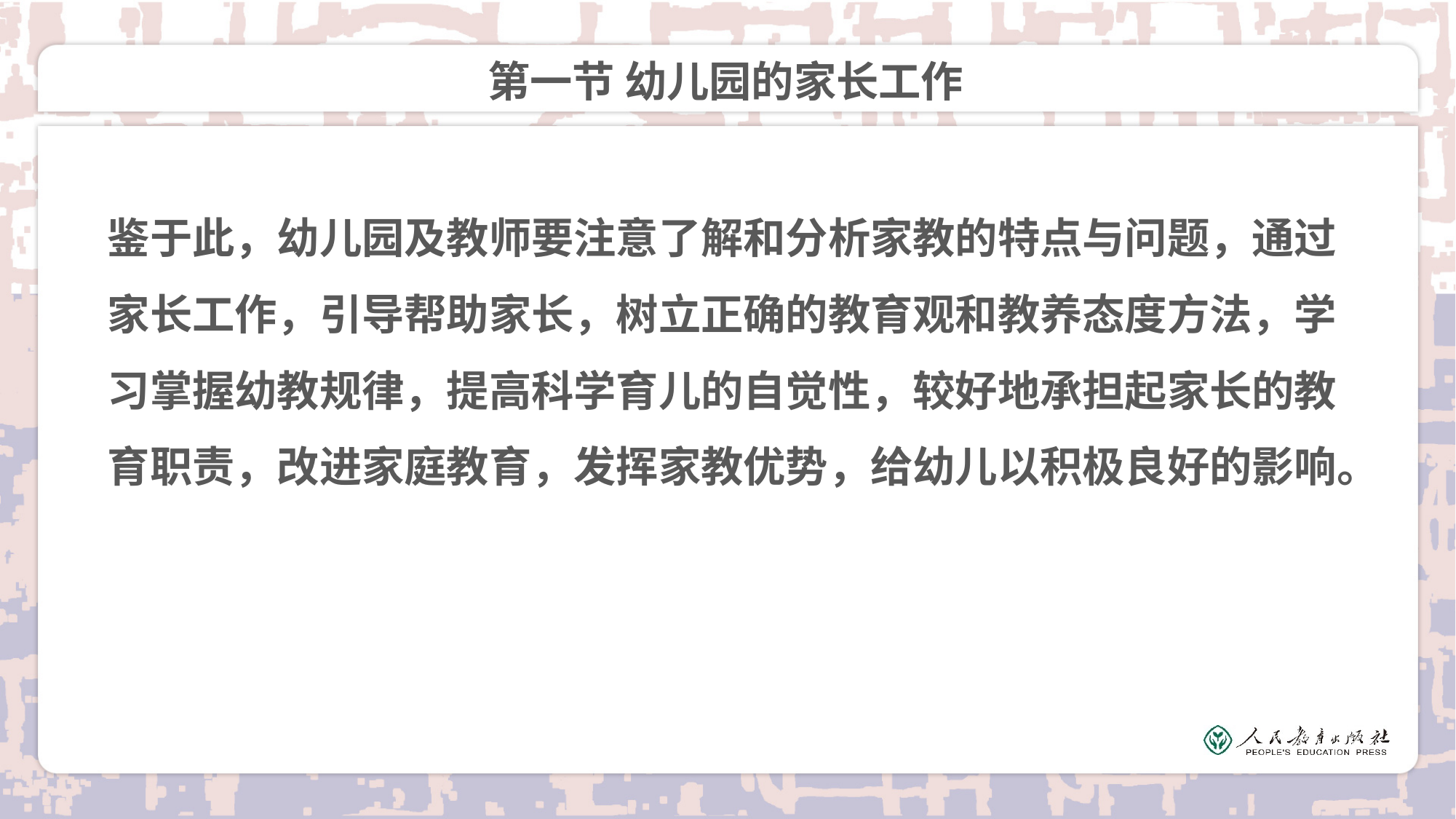

# 第一节 幼儿园的家长工作
鉴于此，幼儿园及教师要注意了解和分析家教的特点与问题，通过家长工作，引导帮助家长，树立正确的教育观和教养态度方法，学习掌握幼教规律，提高科学育儿的自觉性，较好地承担起家长的教育职责，改进家庭教育，发挥家教优势，给幼儿以积极良好的影响。